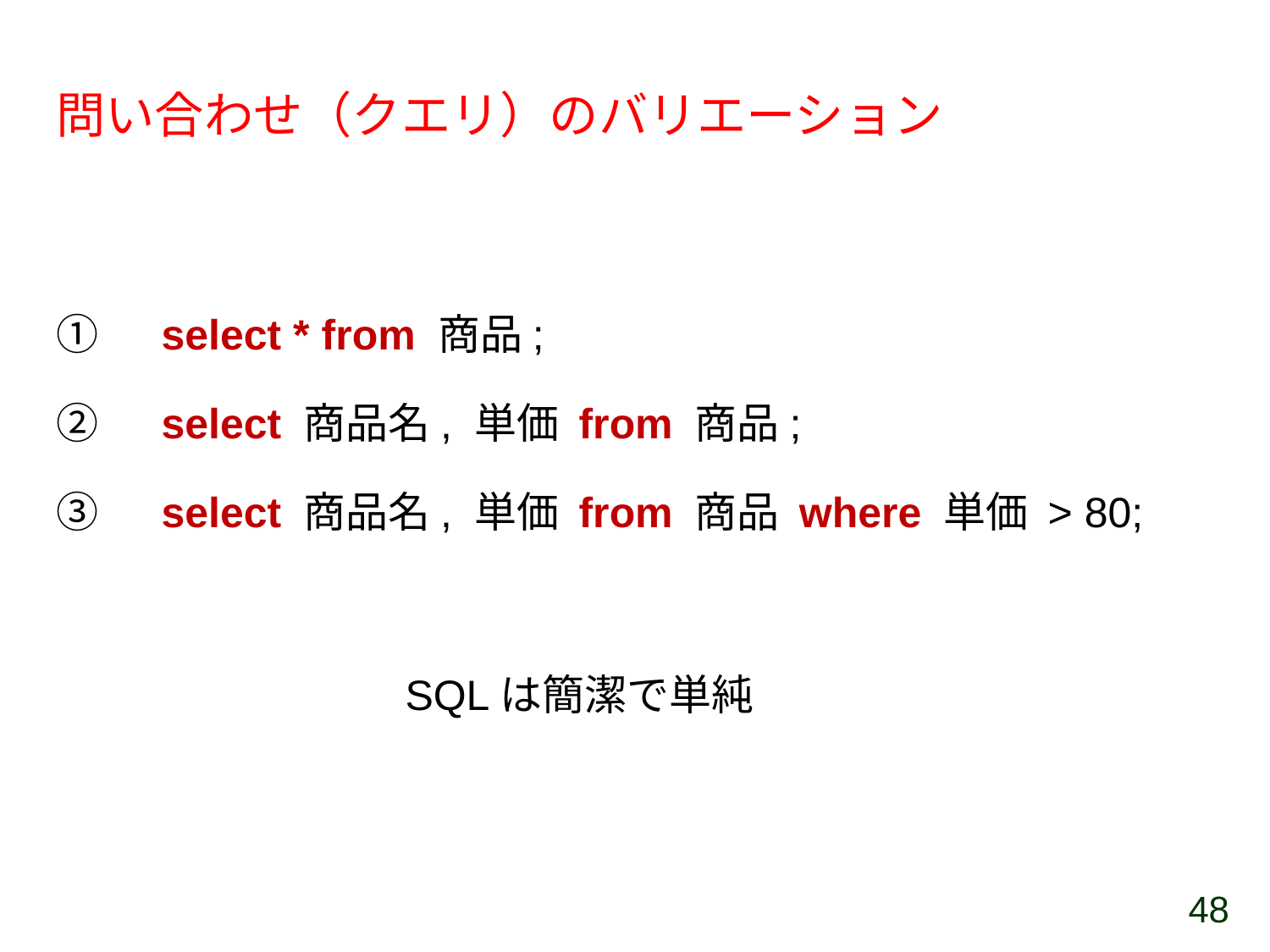

問い合わせ（クエリ）のバリエーション
①　select * from 商品;
②　select 商品名, 単価 from 商品;
③　select 商品名, 単価 from 商品 where 単価 > 80;

SQLは簡潔で単純
48